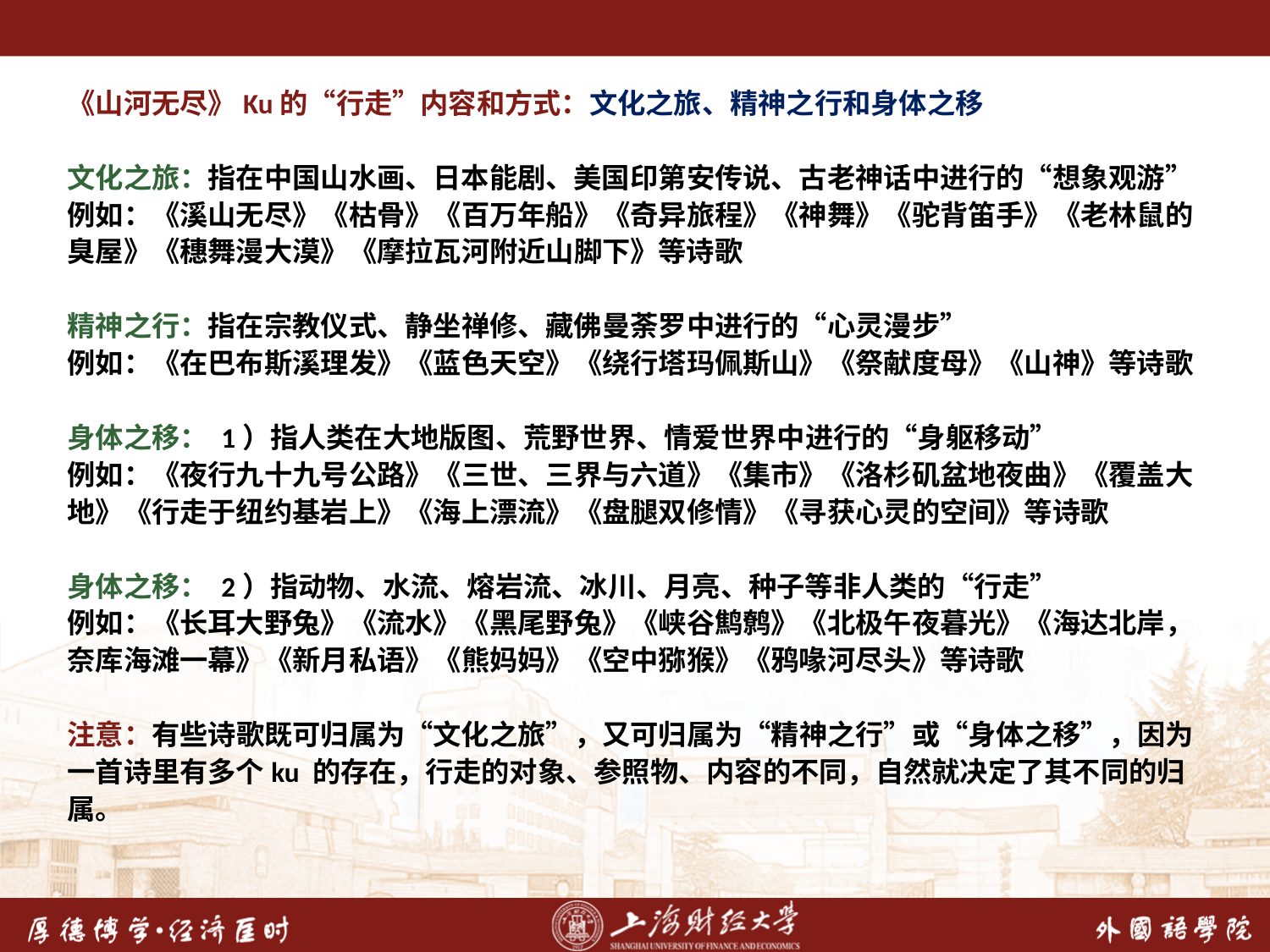

《山河无尽》Ku的“行走”内容和方式：文化之旅、精神之行和身体之移

文化之旅：指在中国山水画、日本能剧、美国印第安传说、古老神话中进行的“想象观游”例如：《溪山无尽》《枯骨》《百万年船》《奇异旅程》《神舞》《驼背笛手》《老林鼠的臭屋》《穗舞漫大漠》《摩拉瓦河附近山脚下》等诗歌

精神之行：指在宗教仪式、静坐禅修、藏佛曼荼罗中进行的“心灵漫步”
例如：《在巴布斯溪理发》《蓝色天空》《绕行塔玛佩斯山》《祭献度母》《山神》等诗歌

身体之移： 1）指人类在大地版图、荒野世界、情爱世界中进行的“身躯移动”
例如：《夜行九十九号公路》《三世、三界与六道》《集市》《洛杉矶盆地夜曲》《覆盖大地》《行走于纽约基岩上》《海上漂流》《盘腿双修情》《寻获心灵的空间》等诗歌

身体之移： 2）指动物、水流、熔岩流、冰川、月亮、种子等非人类的“行走”
例如：《长耳大野兔》《流水》《黑尾野兔》《峡谷鹪鹩》《北极午夜暮光》《海达北岸，奈库海滩一幕》《新月私语》《熊妈妈》《空中猕猴》《鸦喙河尽头》等诗歌

注意：有些诗歌既可归属为“文化之旅”，又可归属为“精神之行”或“身体之移”，因为一首诗里有多个ku 的存在，行走的对象、参照物、内容的不同，自然就决定了其不同的归属。